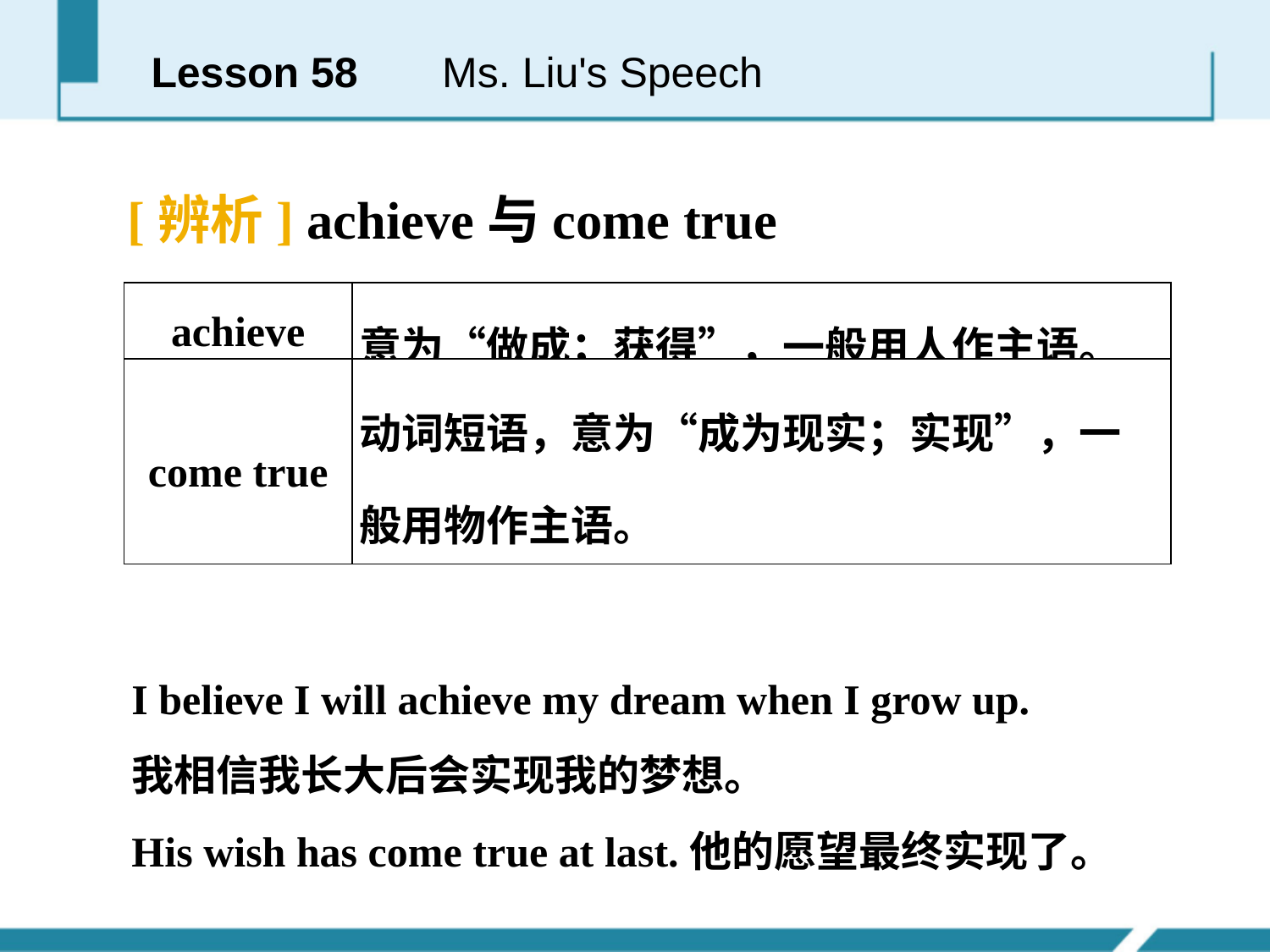

Lesson 58 　 Ms. Liu's Speech
[辨析] achieve与come true
| achieve | 意为“做成；获得”，一般用人作主语。 |
| --- | --- |
| come true | 动词短语，意为“成为现实；实现”，一般用物作主语。 |

I believe I will achieve my dream when I grow up.
我相信我长大后会实现我的梦想。
His wish has come true at last.他的愿望最终实现了。